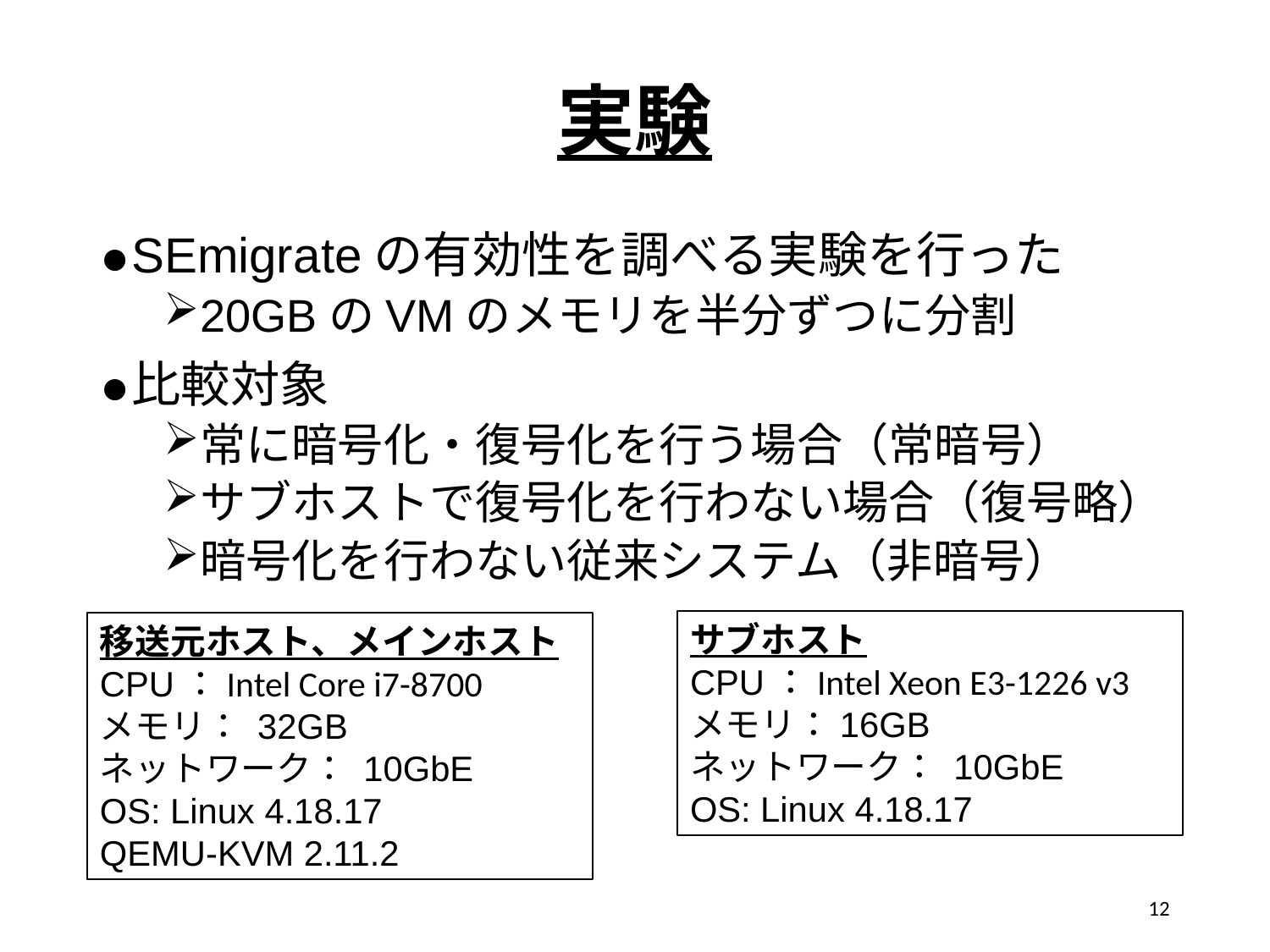

# 実験
SEmigrateの有効性を調べる実験を行った
20GBのVMのメモリを半分ずつに分割
比較対象
常に暗号化・復号化を行う場合（常暗号）
サブホストで復号化を行わない場合（復号略）
暗号化を行わない従来システム（非暗号）

サブホスト
CPU：Intel Xeon E3-1226 v3
メモリ：16GB
ネットワーク： 10GbE
OS: Linux 4.18.17
移送元ホスト、メインホスト
CPU：Intel Core i7-8700
メモリ： 32GB
ネットワーク： 10GbE
OS: Linux 4.18.17
QEMU-KVM 2.11.2
12